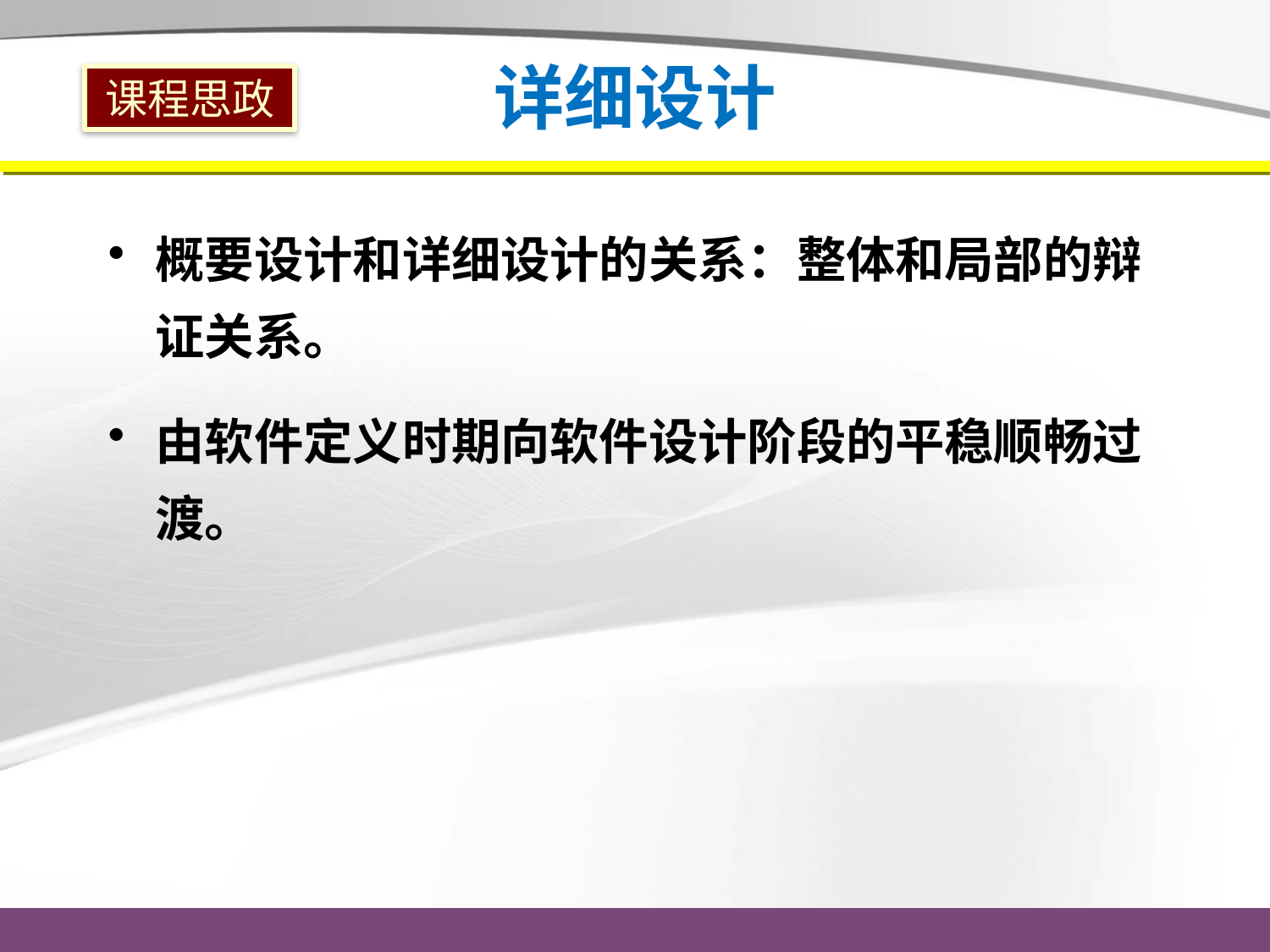

# 详细设计
课程思政
概要设计和详细设计的关系：整体和局部的辩证关系。
由软件定义时期向软件设计阶段的平稳顺畅过渡。